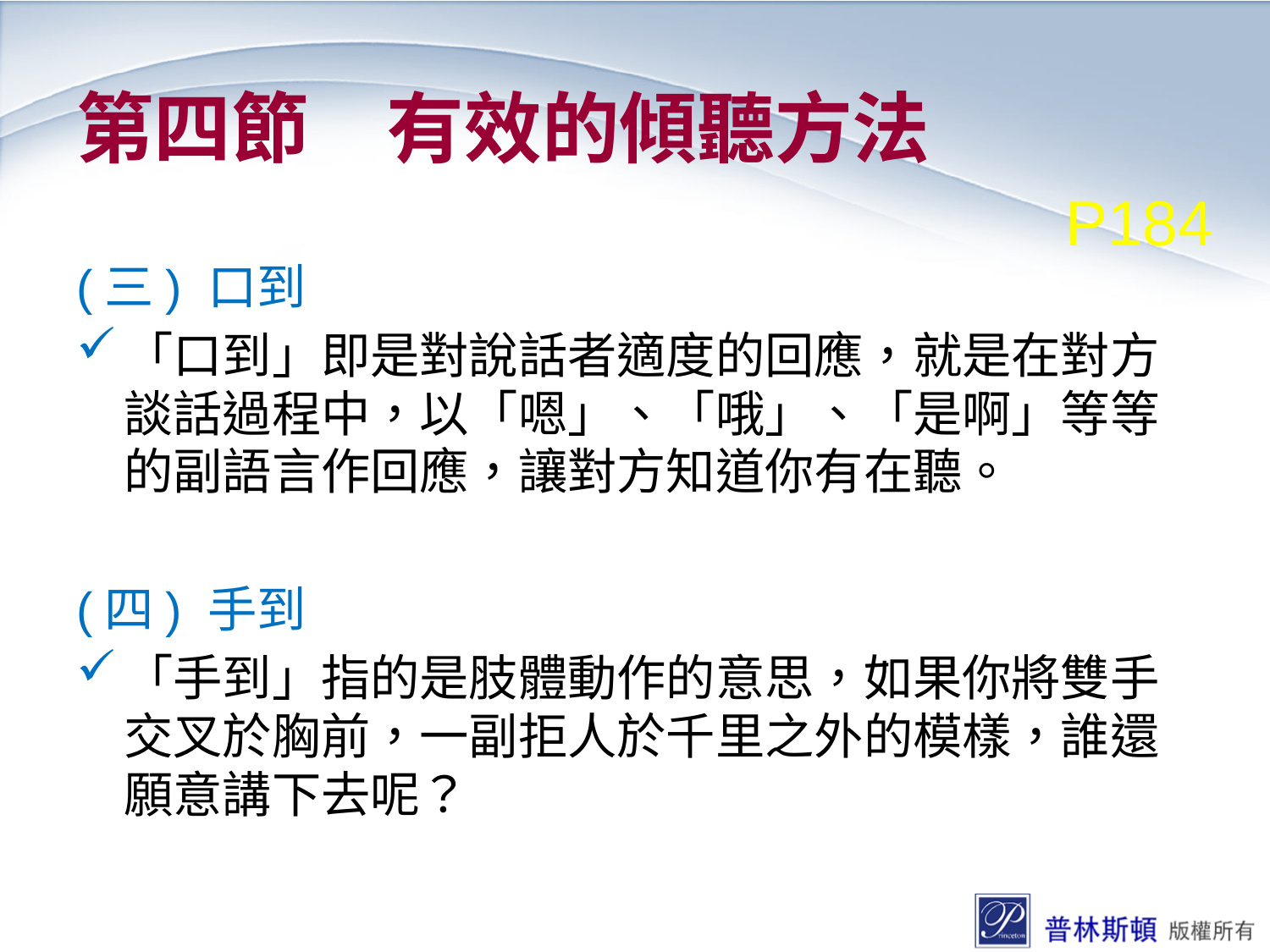

# 第四節　有效的傾聽方法
P184
(三) 口到
「口到」即是對說話者適度的回應，就是在對方談話過程中，以「嗯」、「哦」、「是啊」等等的副語言作回應，讓對方知道你有在聽。

(四) 手到
「手到」指的是肢體動作的意思，如果你將雙手交叉於胸前，一副拒人於千里之外的模樣，誰還願意講下去呢？